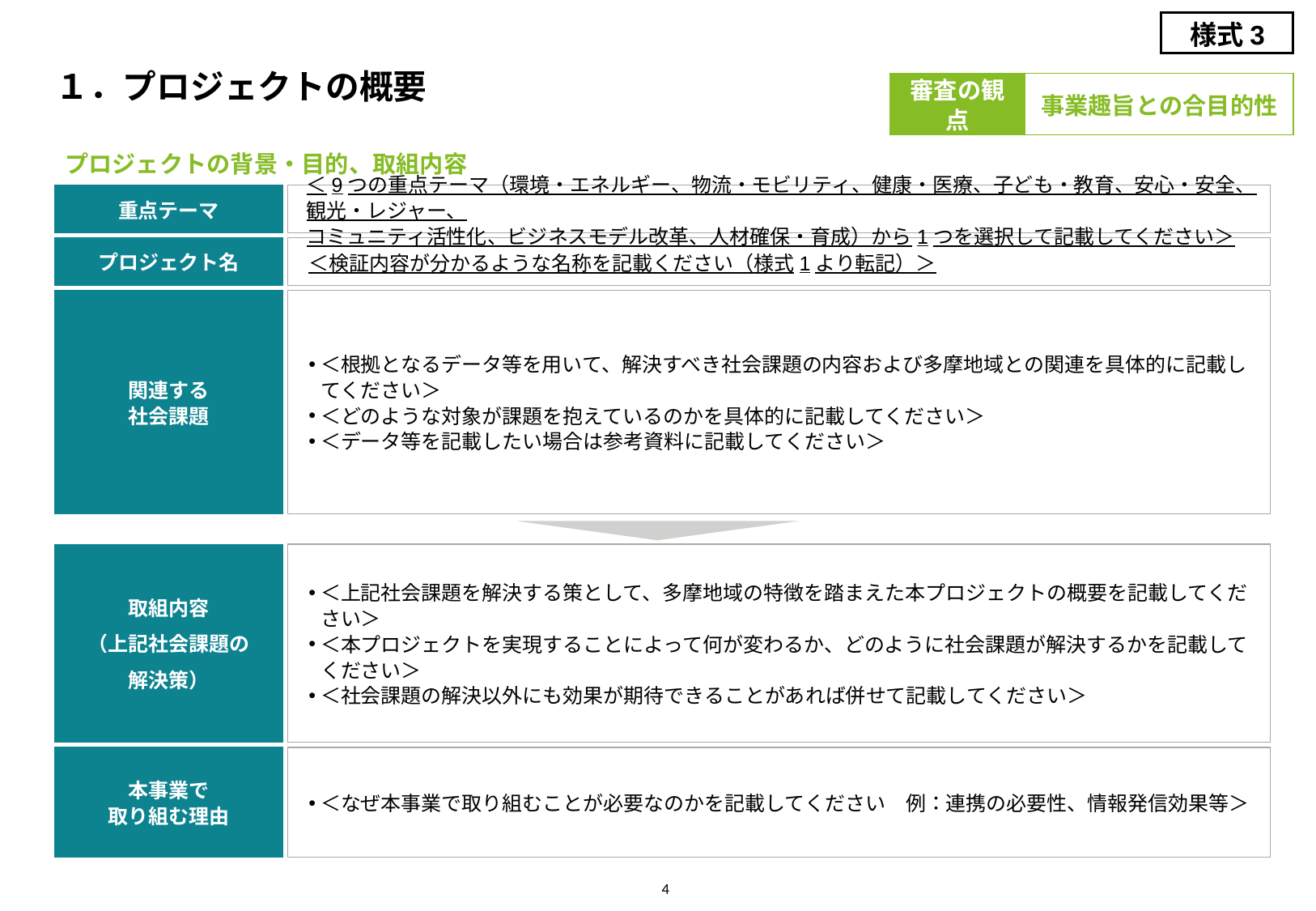

様式3
# １．プロジェクトの概要
審査の観点
事業趣旨との合目的性
プロジェクトの背景・目的、取組内容
重点テーマ
＜9つの重点テーマ（環境・エネルギー、物流・モビリティ、健康・医療、子ども・教育、安心・安全、観光・レジャー、
コミュニティ活性化、ビジネスモデル改革、人材確保・育成）から1つを選択して記載してください＞
プロジェクト名
＜検証内容が分かるような名称を記載ください（様式1より転記）＞
関連する
社会課題
＜根拠となるデータ等を用いて、解決すべき社会課題の内容および多摩地域との関連を具体的に記載してください＞
＜どのような対象が課題を抱えているのかを具体的に記載してください＞
＜データ等を記載したい場合は参考資料に記載してください＞

＜上記社会課題を解決する策として、多摩地域の特徴を踏まえた本プロジェクトの概要を記載してください＞
＜本プロジェクトを実現することによって何が変わるか、どのように社会課題が解決するかを記載してください＞
＜社会課題の解決以外にも効果が期待できることがあれば併せて記載してください＞
取組内容
（上記社会課題の
解決策）
本事業で
取り組む理由
＜なぜ本事業で取り組むことが必要なのかを記載してください　例：連携の必要性、情報発信効果等＞
4